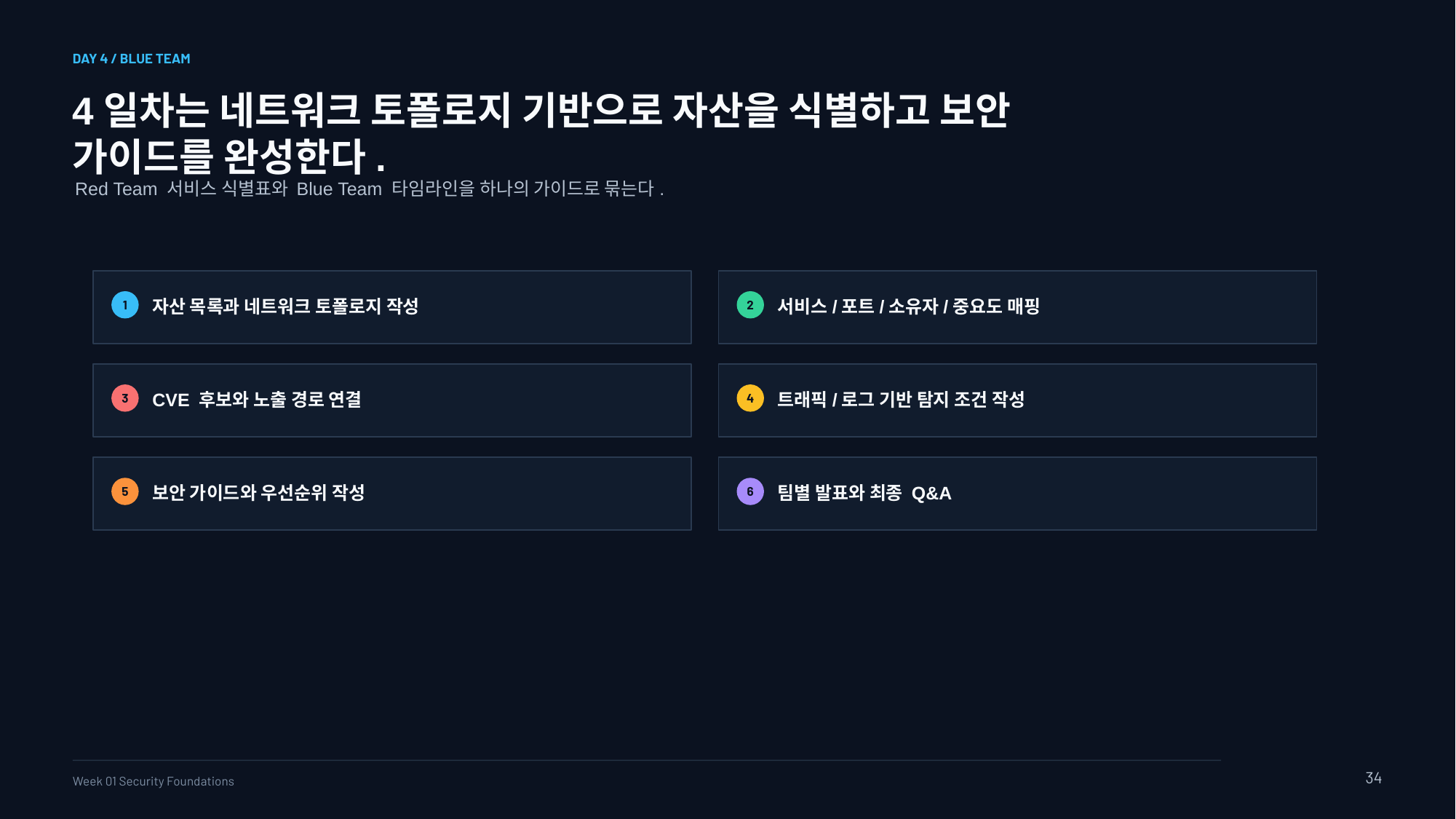

DAY 4 / BLUE TEAM
4일차는 네트워크 토폴로지 기반으로 자산을 식별하고 보안 가이드를 완성한다.
Red Team 서비스 식별표와 Blue Team 타임라인을 하나의 가이드로 묶는다.

자산 목록과 네트워크 토폴로지 작성
서비스/포트/소유자/중요도 매핑

1
2

CVE 후보와 노출 경로 연결
트래픽/로그 기반 탐지 조건 작성

3
4

보안 가이드와 우선순위 작성
팀별 발표와 최종 Q&A

5
6

34
Week 01 Security Foundations